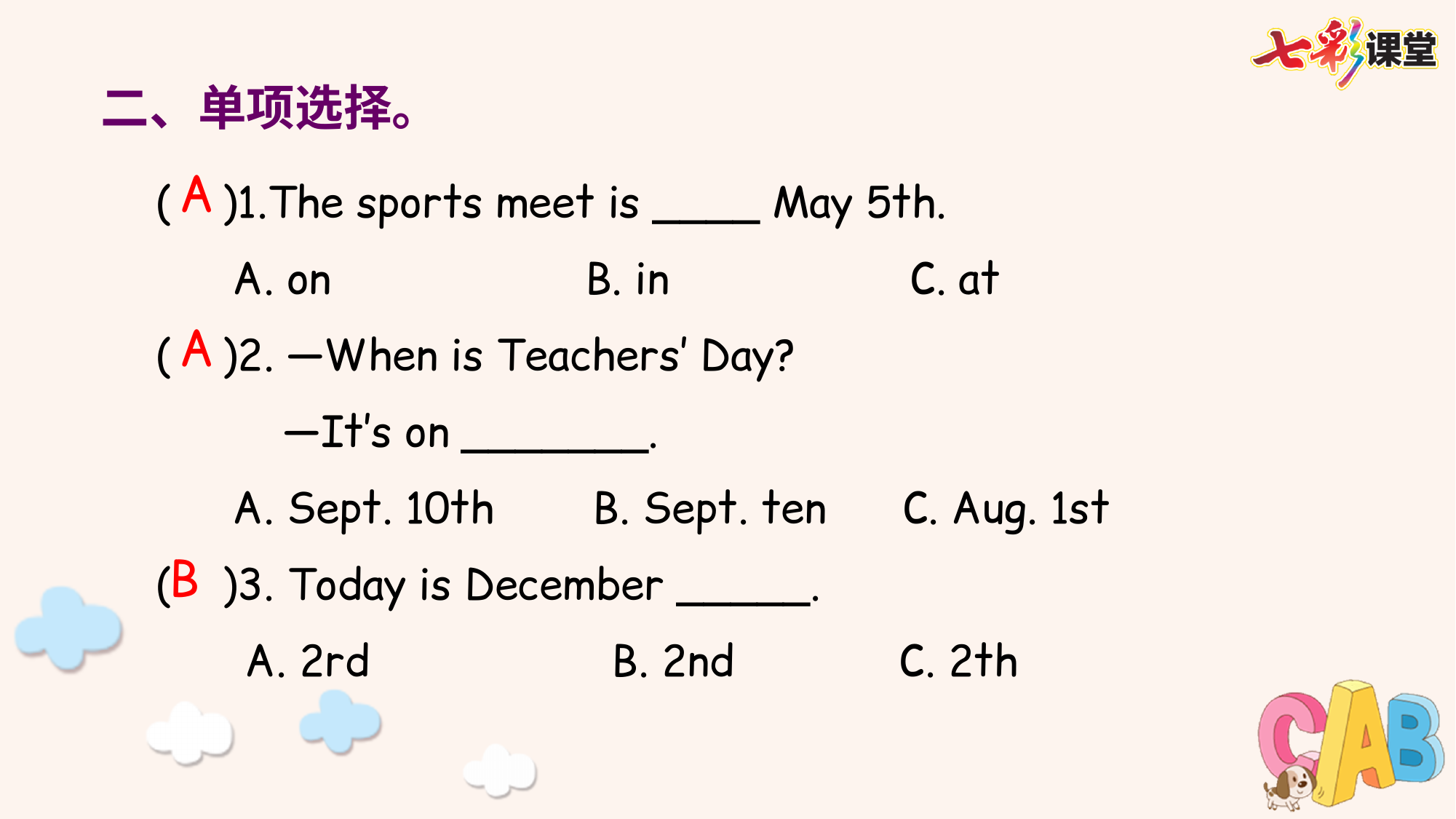

二、单项选择。
(    )1.The sports meet is ____ May 5th.
      A. on                    B. in                   C. at
(    )2. —When is Teachers’ Day?
          —It’s on _______.
      A. Sept. 10th    	B. Sept. ten      C. Aug. 1st
(    )3. Today is December _____.
       A. 2rd                   B. 2nd             C. 2th
A
A
B